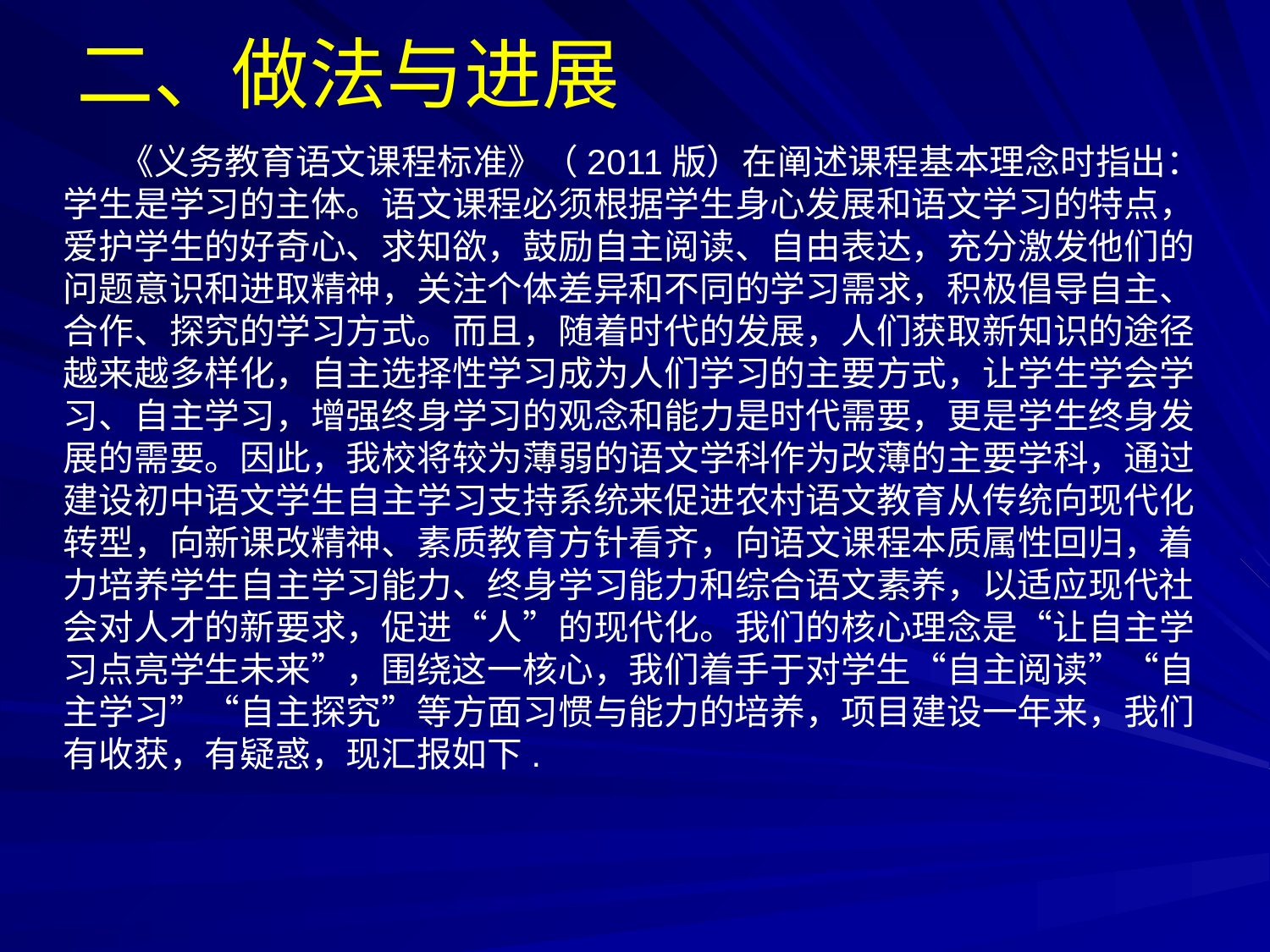

# 二、做法与进展
      《义务教育语文课程标准》（2011版）在阐述课程基本理念时指出：学生是学习的主体。语文课程必须根据学生身心发展和语文学习的特点，爱护学生的好奇心、求知欲，鼓励自主阅读、自由表达，充分激发他们的问题意识和进取精神，关注个体差异和不同的学习需求，积极倡导自主、合作、探究的学习方式。而且，随着时代的发展，人们获取新知识的途径越来越多样化，自主选择性学习成为人们学习的主要方式，让学生学会学习、自主学习，增强终身学习的观念和能力是时代需要，更是学生终身发展的需要。因此，我校将较为薄弱的语文学科作为改薄的主要学科，通过建设初中语文学生自主学习支持系统来促进农村语文教育从传统向现代化转型，向新课改精神、素质教育方针看齐，向语文课程本质属性回归，着力培养学生自主学习能力、终身学习能力和综合语文素养，以适应现代社会对人才的新要求，促进“人”的现代化。我们的核心理念是“让自主学习点亮学生未来”，围绕这一核心，我们着手于对学生“自主阅读”“自主学习”“自主探究”等方面习惯与能力的培养，项目建设一年来，我们有收获，有疑惑，现汇报如下.